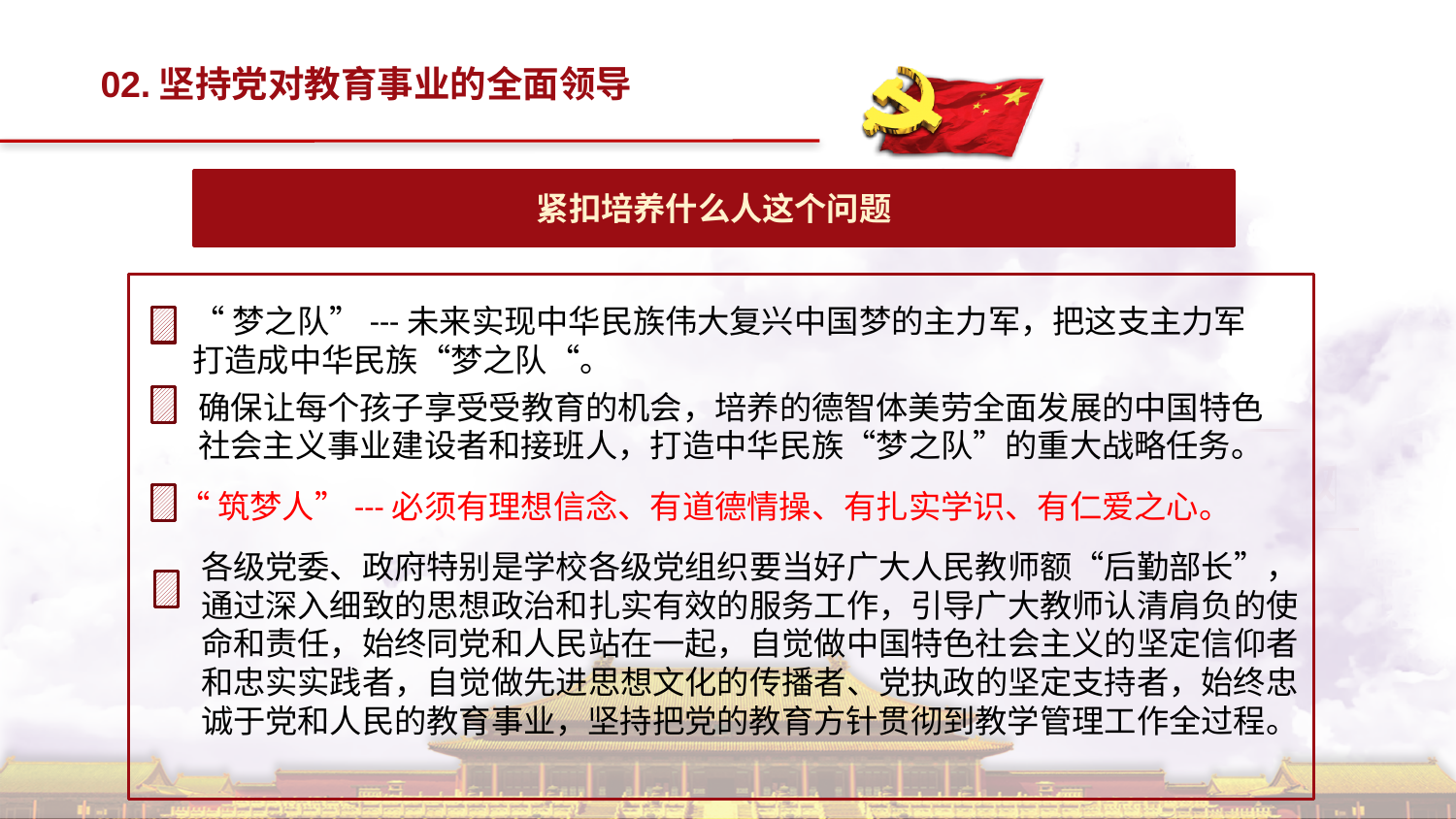

02.坚持党对教育事业的全面领导
紧扣培养什么人这个问题

“梦之队”---未来实现中华民族伟大复兴中国梦的主力军，把这支主力军打造成中华民族“梦之队“。

各级党委、政府特别是学校各级党组织要当好广大人民教师额“后勤部长”，通过深入细致的思想政治和扎实有效的服务工作，引导广大教师认清肩负的使命和责任，始终同党和人民站在一起，自觉做中国特色社会主义的坚定信仰者和忠实实践者，自觉做先进思想文化的传播者、党执政的坚定支持者，始终忠诚于党和人民的教育事业，坚持把党的教育方针贯彻到教学管理工作全过程。

确保让每个孩子享受受教育的机会，培养的德智体美劳全面发展的中国特色社会主义事业建设者和接班人，打造中华民族“梦之队”的重大战略任务。
“筑梦人”---必须有理想信念、有道德情操、有扎实学识、有仁爱之心。